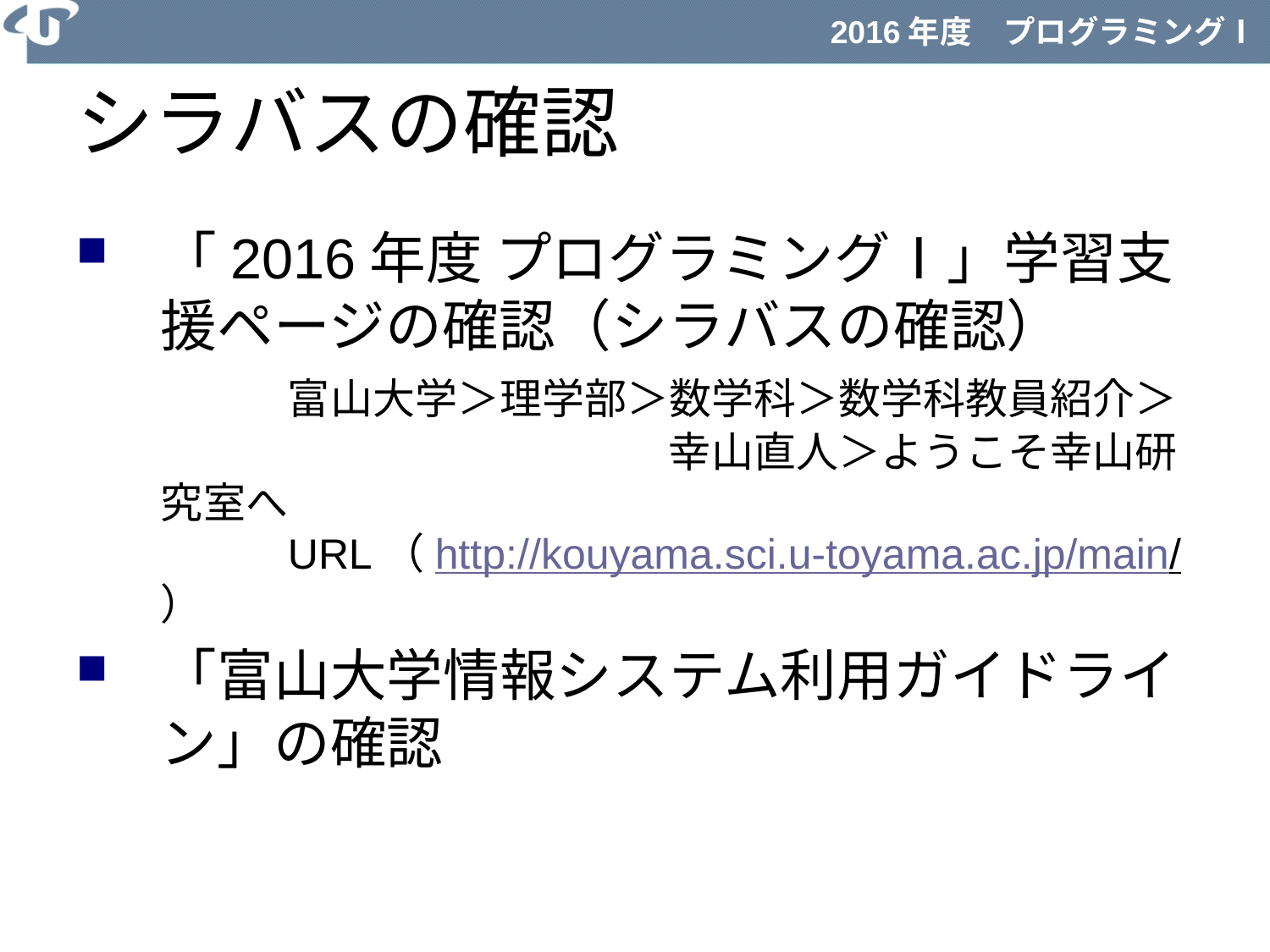

# シラバスの確認
「2016年度 プログラミングⅠ」学習支援ページの確認（シラバスの確認）
	富山大学＞理学部＞数学科＞数学科教員紹介＞
				幸山直人＞ようこそ幸山研究室へ
	URL（http://kouyama.sci.u-toyama.ac.jp/main/）
「富山大学情報システム利用ガイドライン」の確認